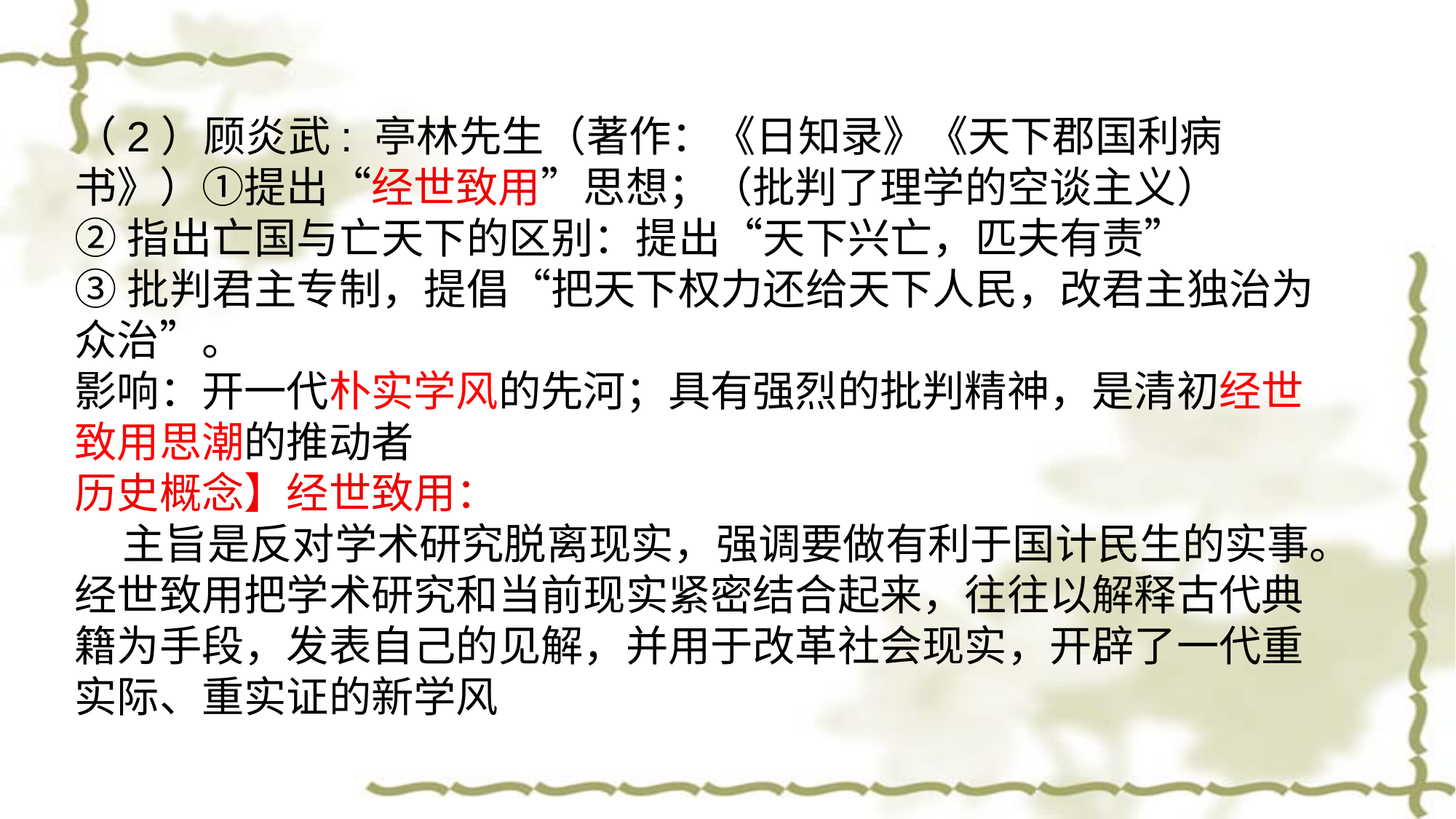

（2）顾炎武: 亭林先生（著作：《日知录》《天下郡国利病书》）①提出“经世致用”思想；（批判了理学的空谈主义）
②指出亡国与亡天下的区别：提出“天下兴亡，匹夫有责”
③批判君主专制，提倡“把天下权力还给天下人民，改君主独治为众治”。
影响：开一代朴实学风的先河；具有强烈的批判精神，是清初经世致用思潮的推动者
历史概念】经世致用：
    主旨是反对学术研究脱离现实，强调要做有利于国计民生的实事。经世致用把学术研究和当前现实紧密结合起来，往往以解释古代典籍为手段，发表自己的见解，并用于改革社会现实，开辟了一代重实际、重实证的新学风